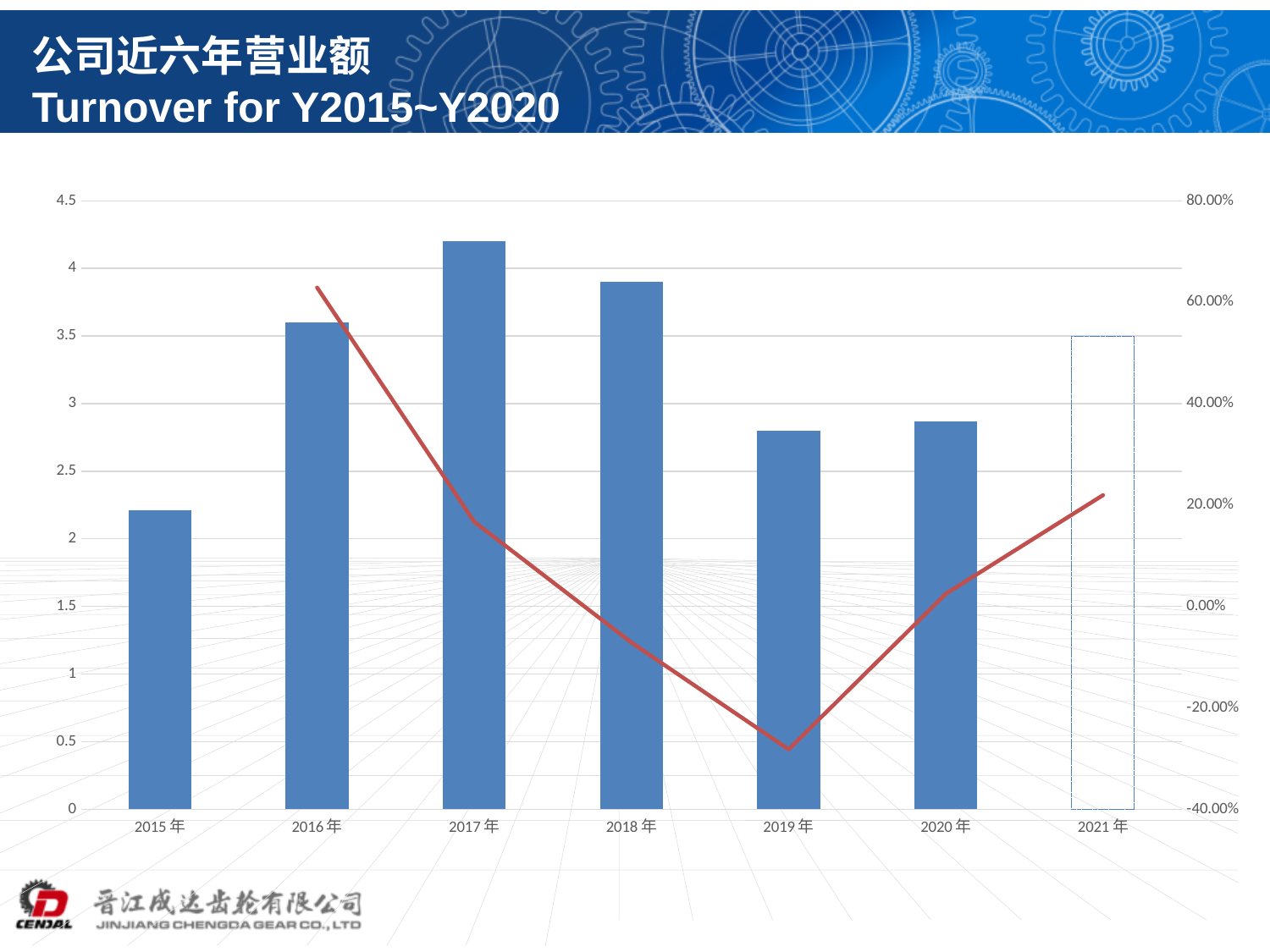

公司近六年营业额
Turnover for Y2015~Y2020

### Chart

| Category |  |  |
|---|---|---|
| 2015年 | 2.21 | None |
| 2016年 | 3.6 | 0.6289592760180996 |
| 2017年 | 4.2 | 0.16666666666666669 |
| 2018年 | 3.9 | -0.0714285714285715 |
| 2019年 | 2.8 | -0.2820512820512821 |
| 2020年 | 2.87 | 0.025000000000000102 |
| 2021年 | 3.5 | 0.21951219512195116 |